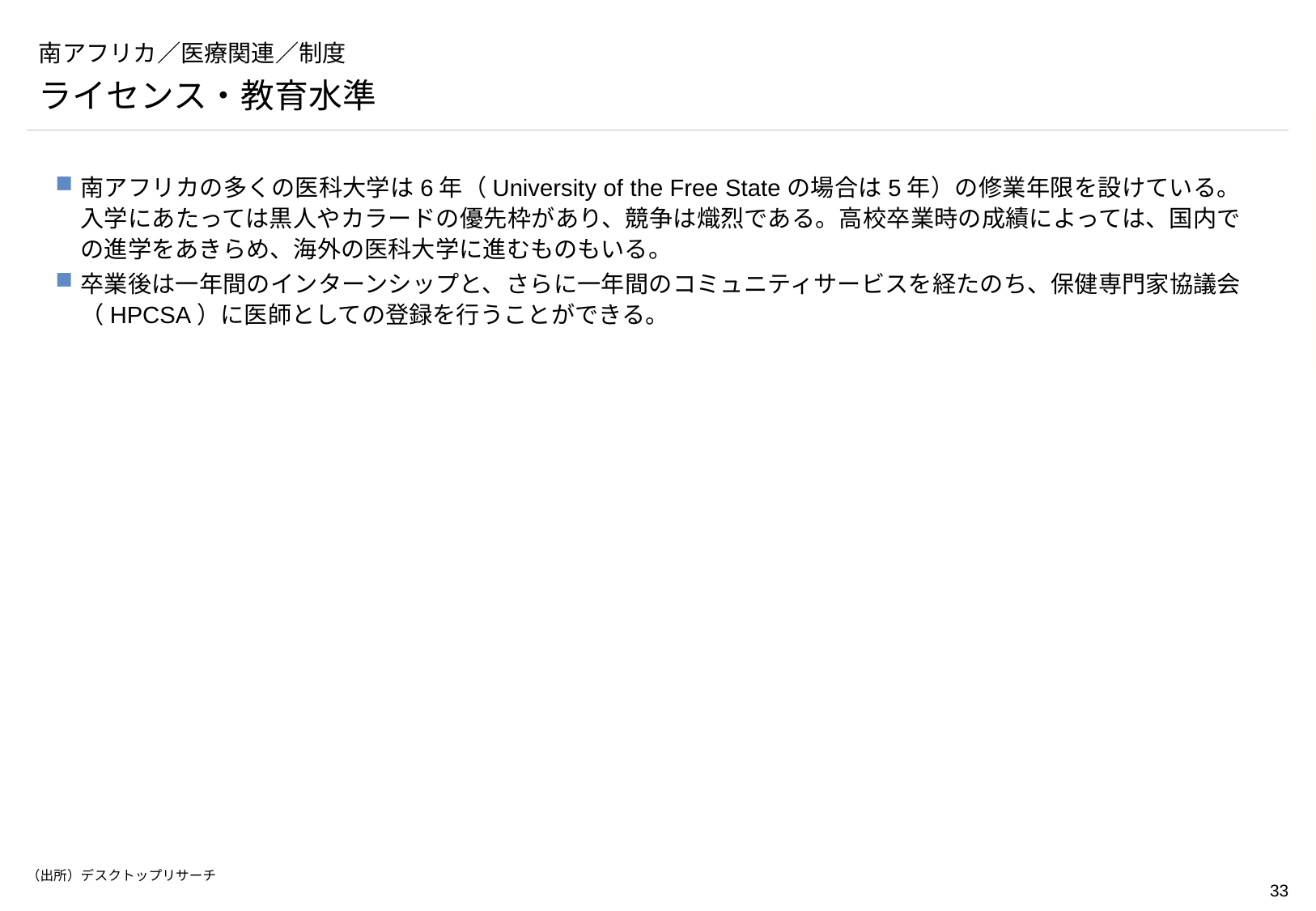

# 南アフリカ／医療関連／制度
ライセンス・教育水準
https://www.savarsitystudent.co.za/2017/10/get-into-medicine-SA.html
https://www.myggsa.co.za/how-to-become-a-medical-doctor-in-south-africa/

南アフリカの多くの医科大学は6年（University of the Free Stateの場合は5年）の修業年限を設けている。入学にあたっては黒人やカラードの優先枠があり、競争は熾烈である。高校卒業時の成績によっては、国内での進学をあきらめ、海外の医科大学に進むものもいる。
卒業後は一年間のインターンシップと、さらに一年間のコミュニティサービスを経たのち、保健専門家協議会 （HPCSA）に医師としての登録を行うことができる。
（出所）デスクトップリサーチ